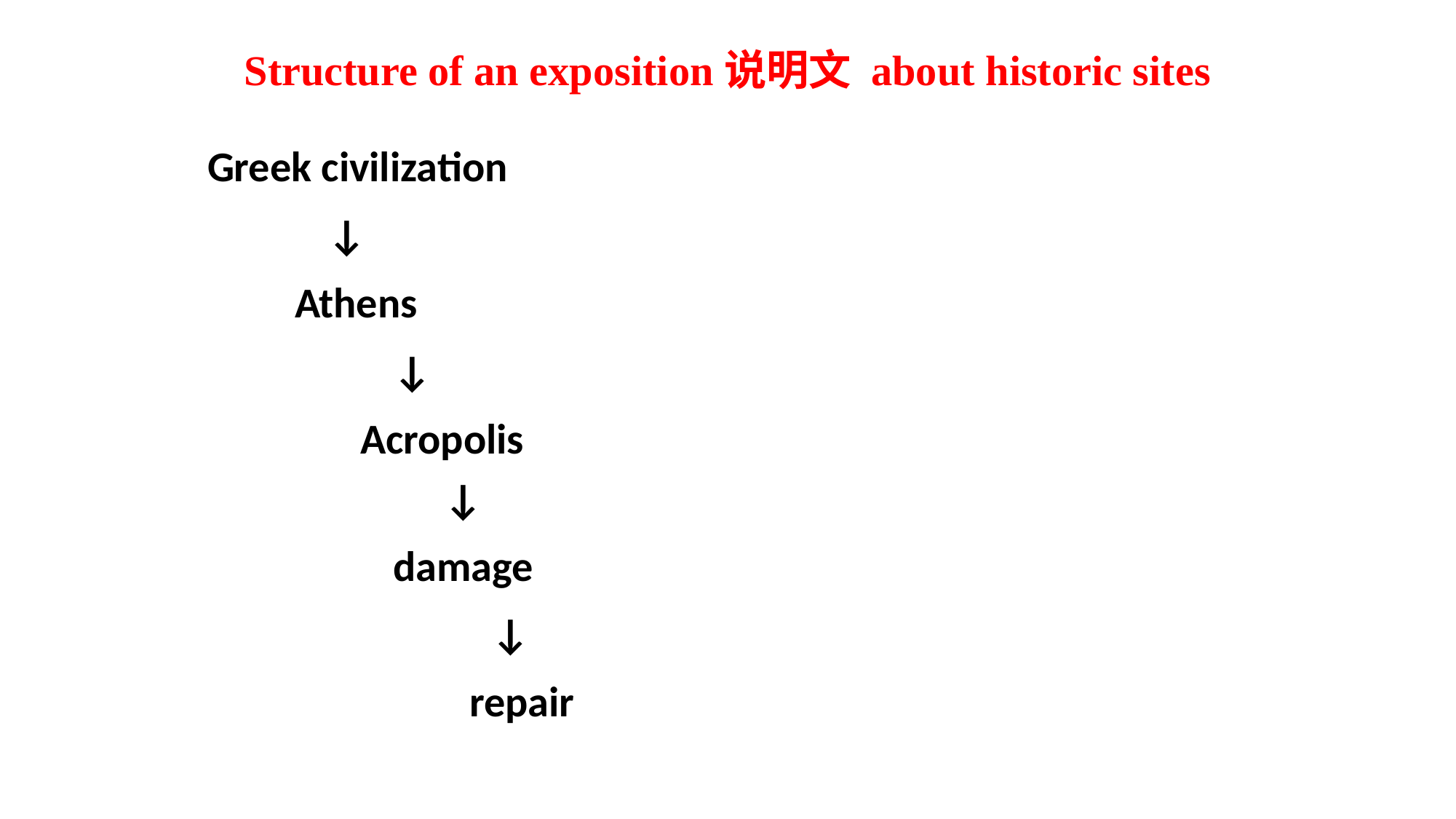

# Structure of an exposition说明文 about historic sites
                  Greek civilization
                             ↓
                          Athens
                                   ↓
                                Acropolis
                                             ↓
                                   damage
                                            ↓
                                          repair